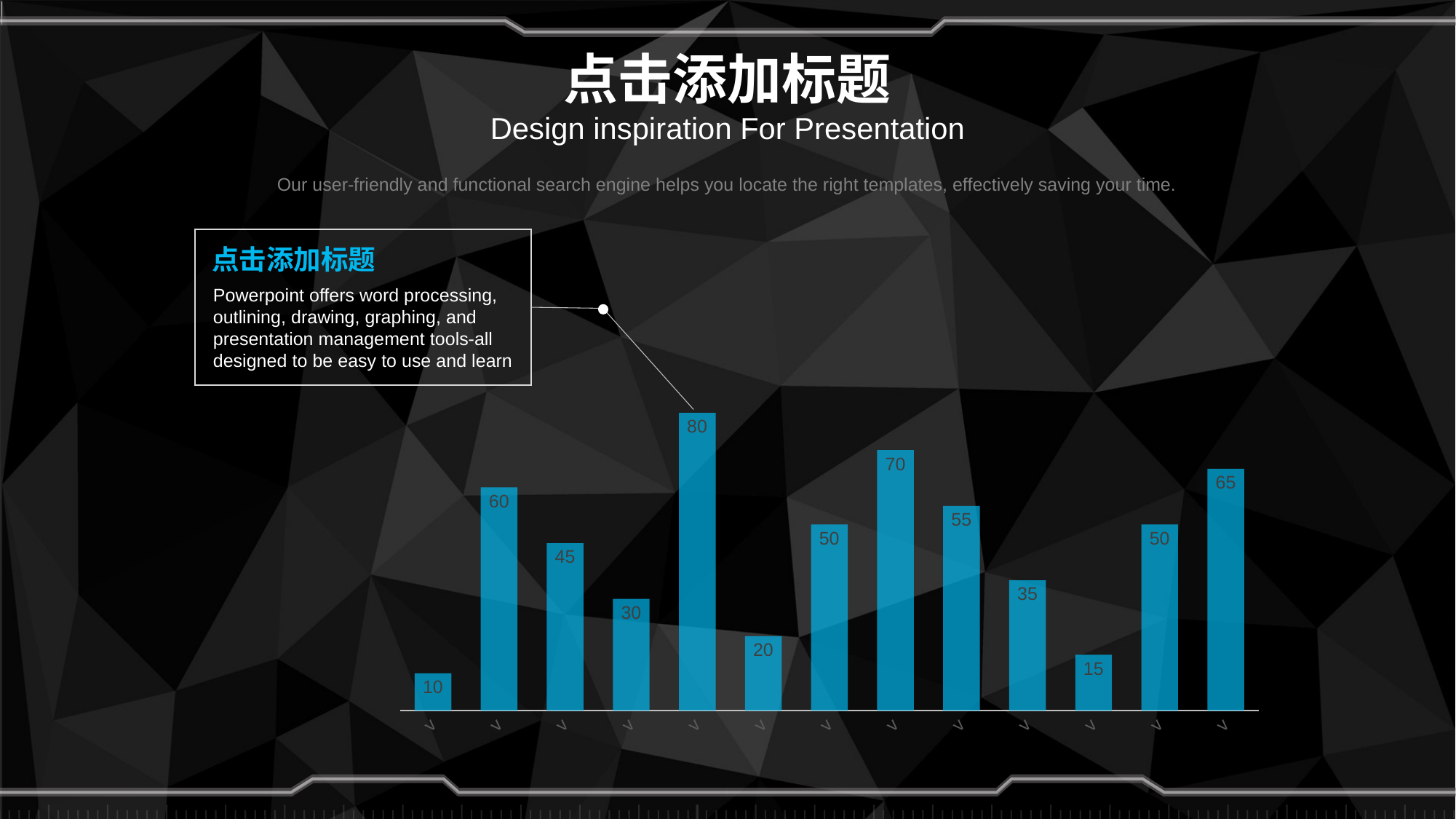

# 点击添加标题
Design inspiration For Presentation
Our user-friendly and functional search engine helps you locate the right templates, effectively saving your time.

点击添加标题

Powerpoint offers word processing,
outlining, drawing, graphing, and
presentation management tools-all designed to be easy to use and learn

### Chart

| Category | 계열 1 |
|---|---|
| value01 | 10.0 |
| value02 | 60.0 |
| value03 | 45.0 |
| value04 | 30.0 |
| value05 | 80.0 |
| value06 | 20.0 |
| value07 | 50.0 |
| value08 | 70.0 |
| value09 | 55.0 |
| value10 | 35.0 |
| value11 | 15.0 |
| value12 | 50.0 |
| value13 | 65.0 |